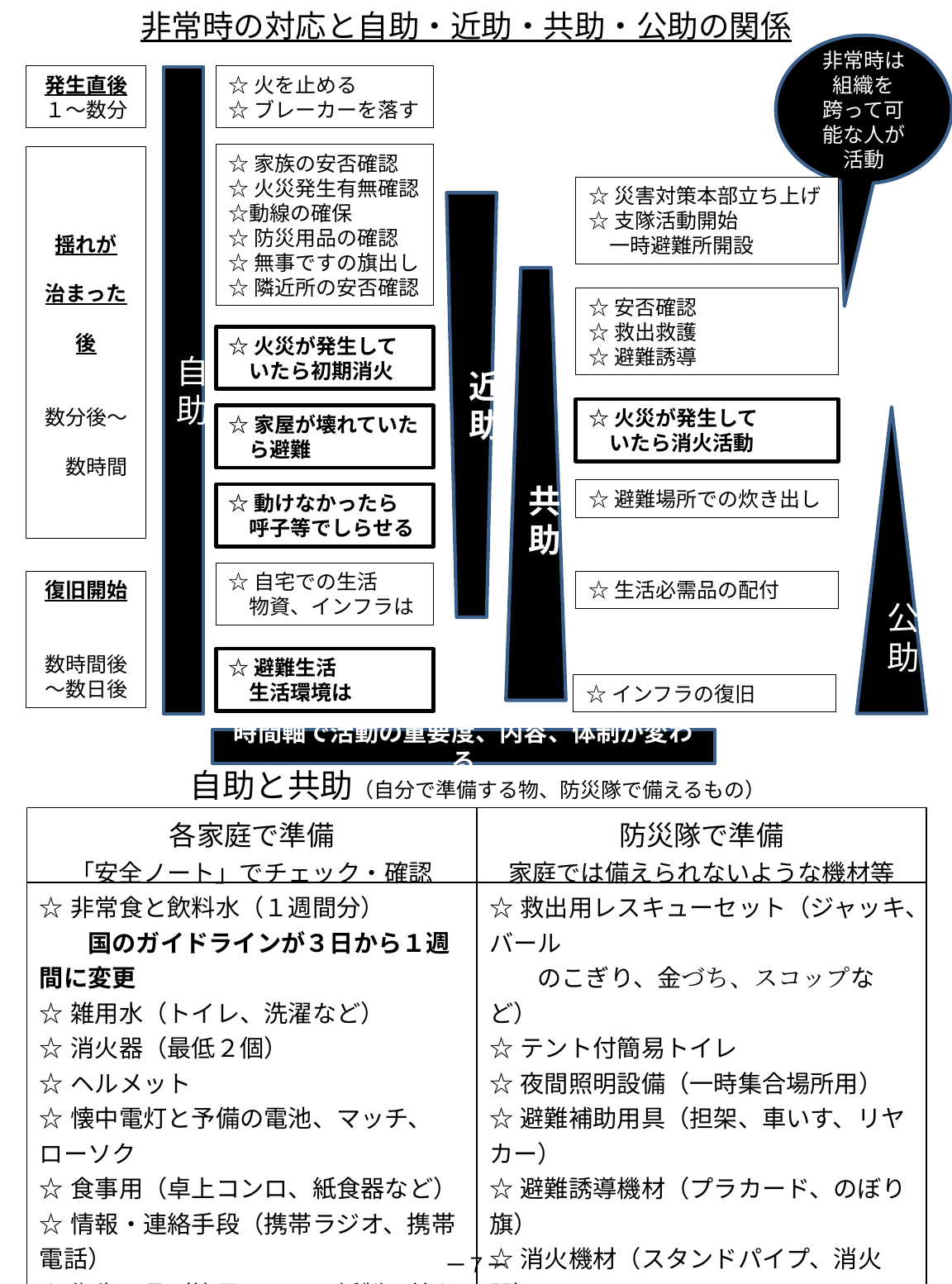

非常時の対応と自助・近助・共助・公助の関係
非常時は組織を跨って可能な人が活動
発生直後
１～数分
☆火を止める
☆ブレーカーを落す
自
助
☆家族の安否確認
☆火災発生有無確認☆動線の確保
☆防災用品の確認
☆無事ですの旗出し
☆隣近所の安否確認

揺れが

治まった

後

数分後～

　数時間

☆災害対策本部立ち上げ
☆支隊活動開始
　一時避難所開設
近助
共助
☆安否確認
☆救出救護
☆避難誘導
☆火災が発生して
　いたら初期消火
☆火災が発生して
　いたら消火活動
☆家屋が壊れていた
　ら避難
公助
☆避難場所での炊き出し
☆動けなかったら
　呼子等でしらせる
☆自宅での生活
　物資、インフラは
☆生活必需品の配付
復旧開始

数時間後
～数日後
☆避難生活
　生活環境は
☆インフラの復旧
時間軸で活動の重要度、内容、体制が変わる
自助と共助（自分で準備する物、防災隊で備えるもの）
| 各家庭で準備 「安全ノート」でチェック・確認 | 防災隊で準備 家庭では備えられないような機材等 |
| --- | --- |
| ☆非常食と飲料水（１週間分） 　　国のガイドラインが３日から１週間に変更 ☆雑用水（トイレ、洗濯など） ☆消火器（最低２個） ☆ヘルメット ☆懐中電灯と予備の電池、マッチ、ローソク ☆食事用（卓上コンロ、紙食器など） ☆情報・連絡手段（携帯ラジオ、携帯電話） ☆衛生用品（簡易トイレ、紙製下着など） 　　（タオル、ウエットティッシュなど） ☆衣類と暖房用品、雨具 ☆医薬品　　　　　　　　　　　　　その他多数 | ☆救出用レスキューセット（ジャッキ、バール 　　のこぎり、金づち、スコップなど） ☆テント付簡易トイレ ☆夜間照明設備（一時集合場所用） ☆避難補助用具（担架、車いす、リヤカー） ☆避難誘導機材（プラカード、のぼり旗） ☆消火機材（スタンドパイプ、消火器） 　　市の消火設備（街頭消火器、消火栓） ☆連絡手段（トランシーバー、ハンドマイク） ☆防災隊員用機材（ヘルメット、腕章） ☆医療用品（救急箱、三角巾など） ☆簡易浄水器　　　　　　　　　その他多数 |
ー７ー